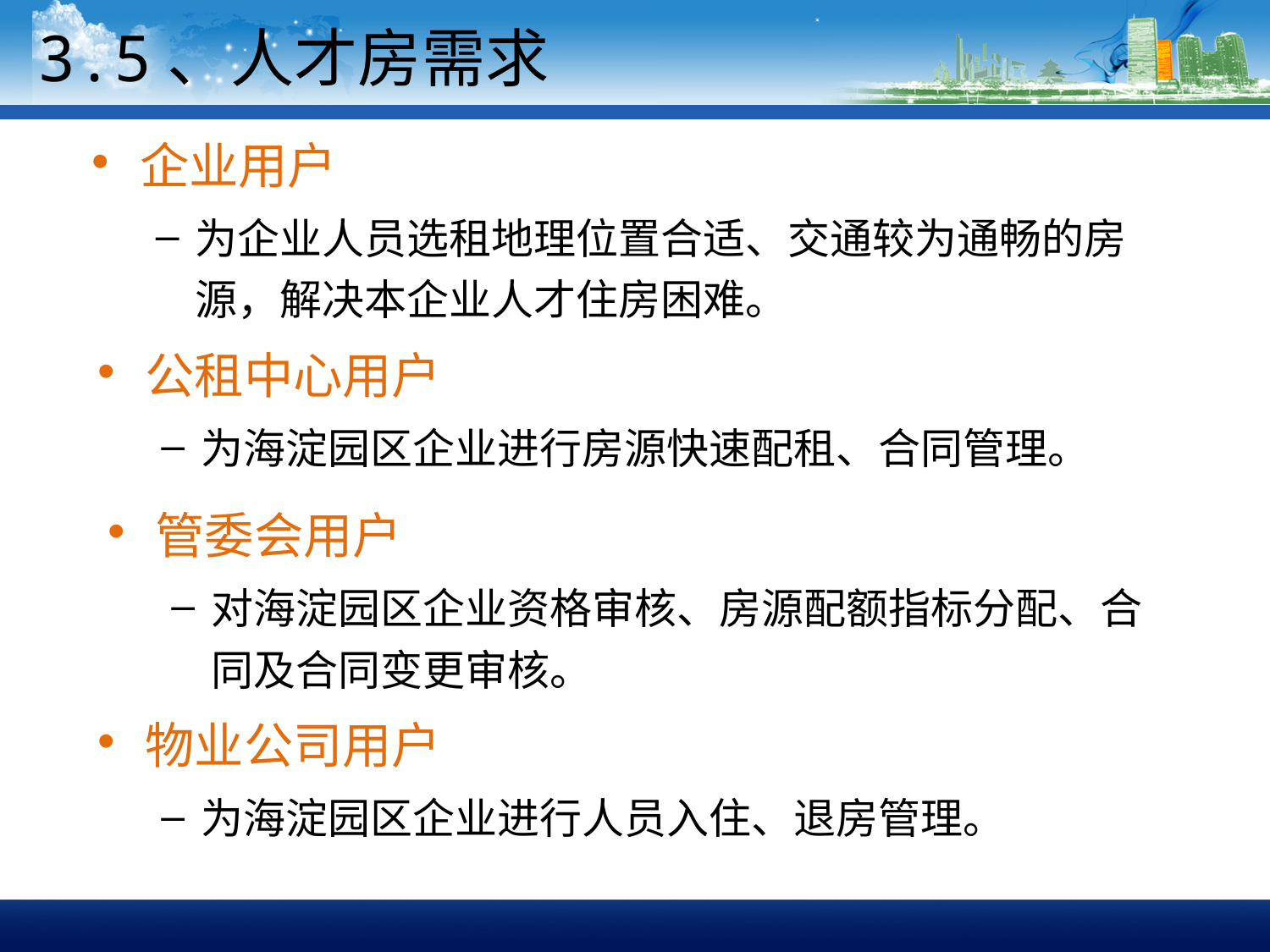

3.5、人才房需求
企业用户
为企业人员选租地理位置合适、交通较为通畅的房源，解决本企业人才住房困难。
公租中心用户
为海淀园区企业进行房源快速配租、合同管理。
管委会用户
对海淀园区企业资格审核、房源配额指标分配、合同及合同变更审核。
物业公司用户
为海淀园区企业进行人员入住、退房管理。